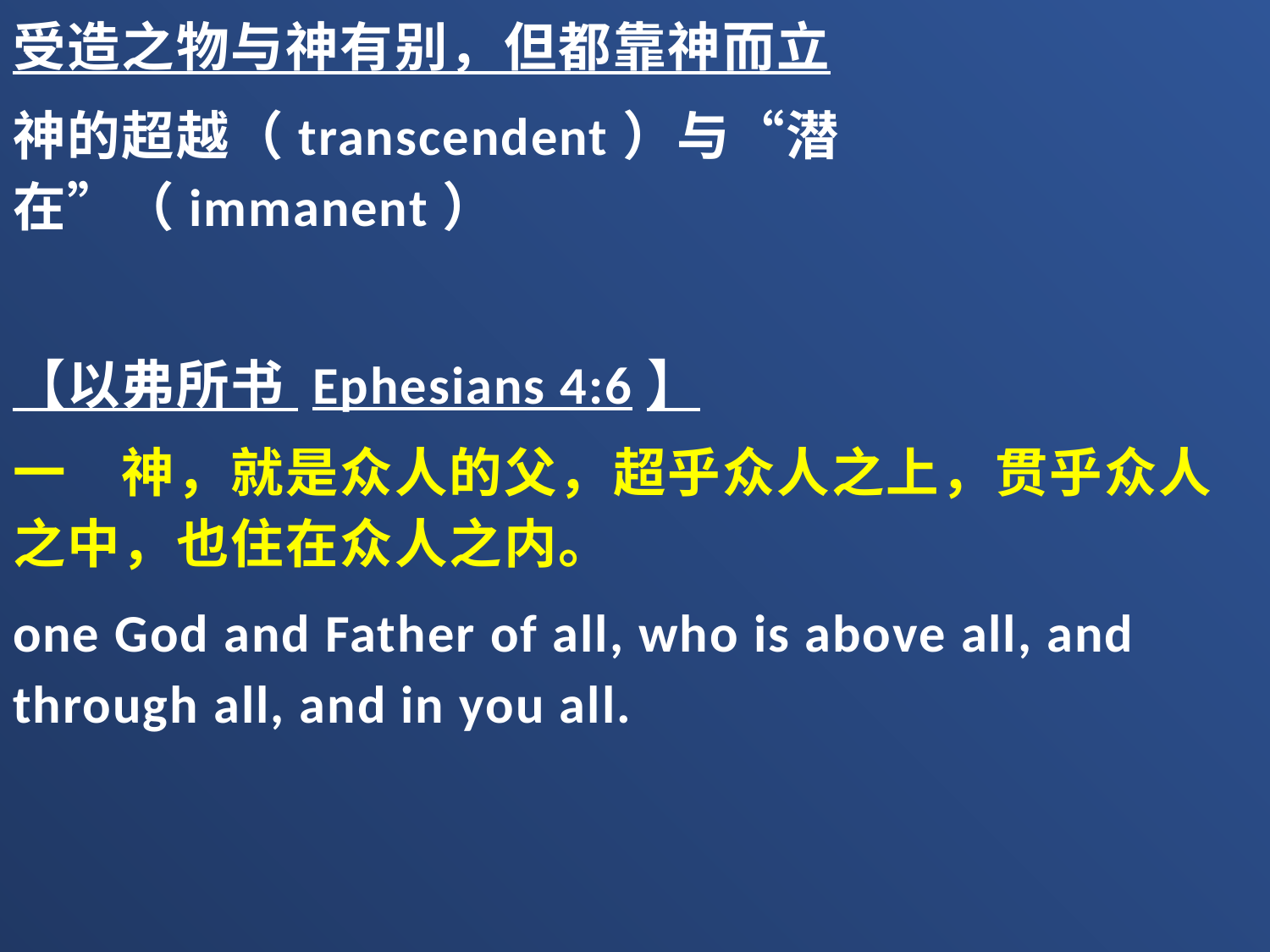

受造之物与神有别，但都靠神而立
神的超越（transcendent）与“潜在”（immanent）

【以弗所书 Ephesians 4:6】
一　神，就是众人的父，超乎众人之上，贯乎众人之中，也住在众人之内。
one God and Father of all, who is above all, and through all, and in you all.